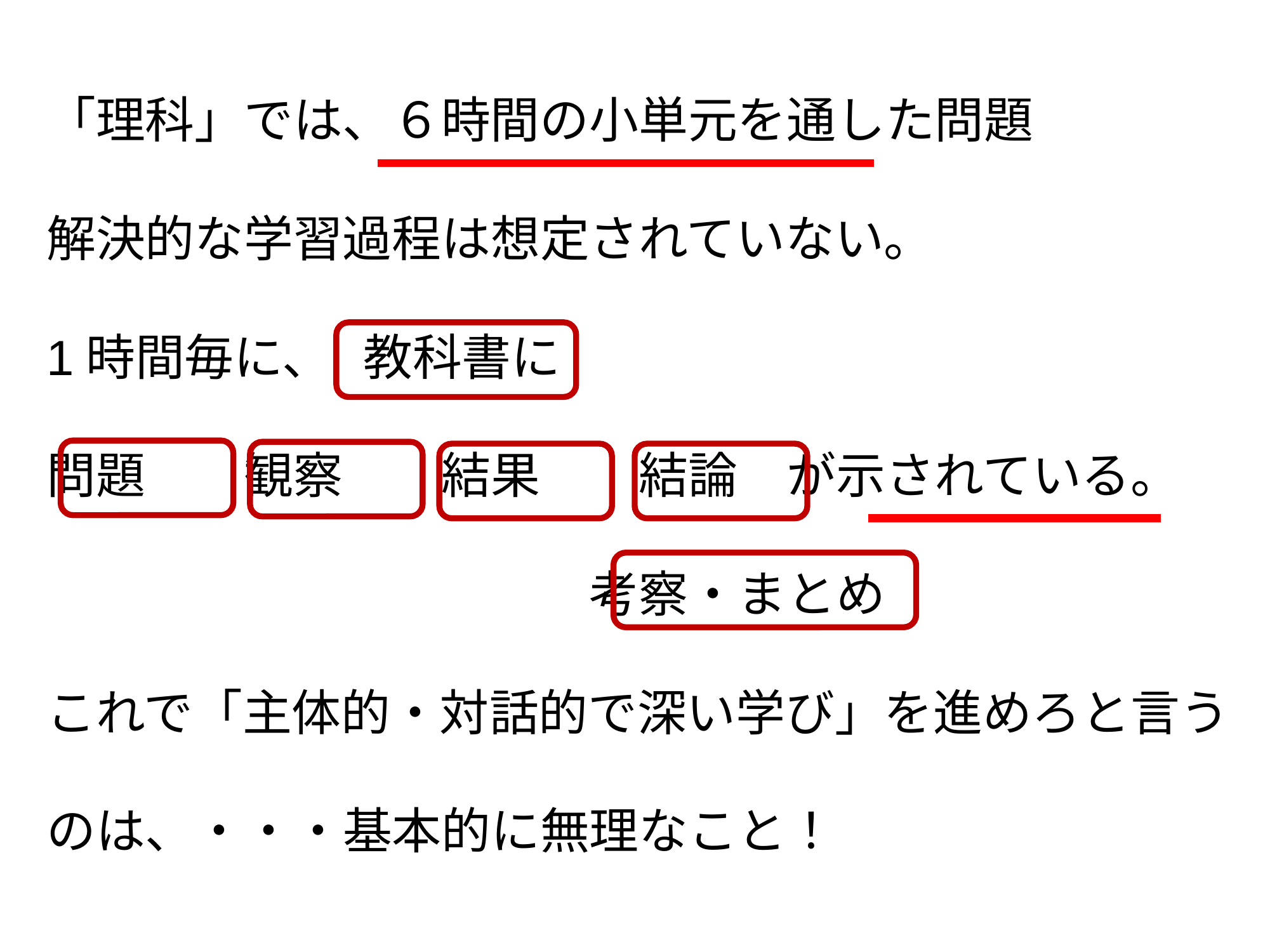

「理科」では、６時間の小単元を通した問題

解決的な学習過程は想定されていない。

1時間毎に、

問題　　観察　　結果　　結論　が示されている。

　　　　　　　　　　　考察・まとめ

これで「主体的・対話的で深い学び」を進めろと言う

のは、・・・基本的に無理なこと！
教科書に